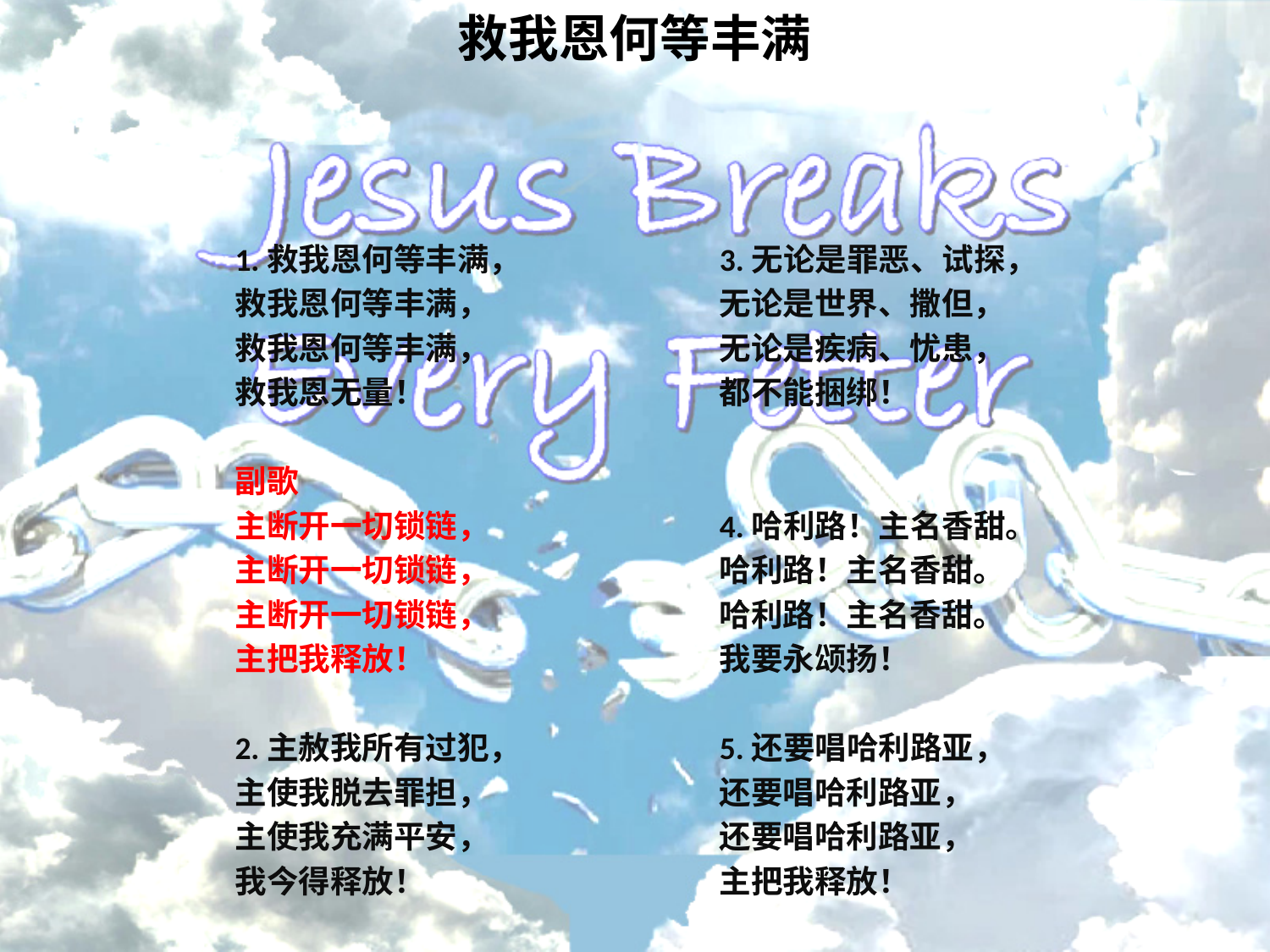

# 救我恩何等丰满
1.救我恩何等丰满，
救我恩何等丰满，
救我恩何等丰满，
救我恩无量！

副歌
主断开一切锁链，
主断开一切锁链，
主断开一切锁链，
主把我释放！

2.主赦我所有过犯，
主使我脱去罪担，
主使我充满平安，
我今得释放！
3.无论是罪恶、试探，
无论是世界、撒但，
无论是疾病、忧患，
都不能捆绑！

4.哈利路！主名香甜。
哈利路！主名香甜。
哈利路！主名香甜。
我要永颂扬！

5.还要唱哈利路亚，
还要唱哈利路亚，
还要唱哈利路亚，
主把我释放！